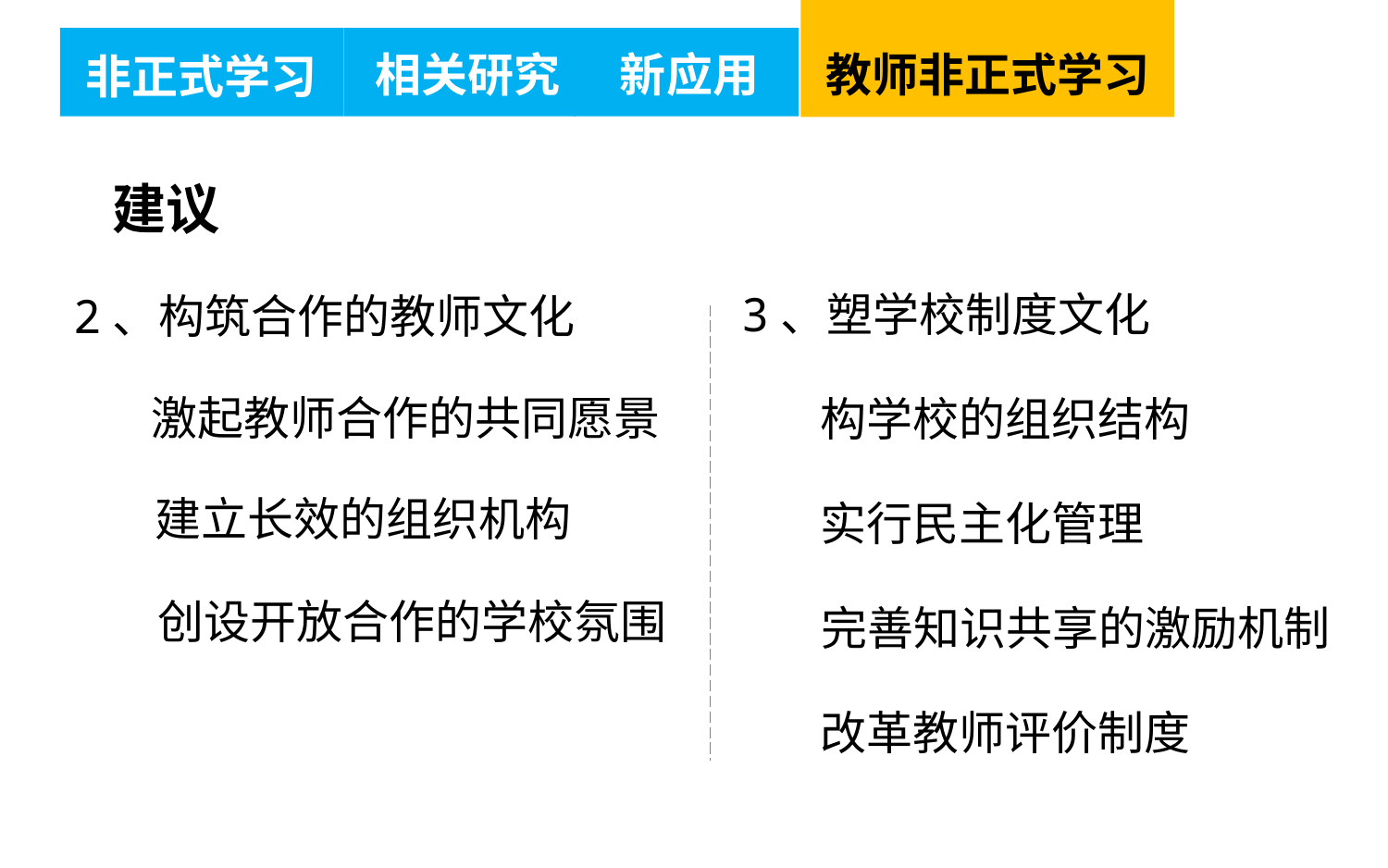

建议
3、塑学校制度文化
2、构筑合作的教师文化
激起教师合作的共同愿景
构学校的组织结构
建立长效的组织机构
实行民主化管理
创设开放合作的学校氛围
完善知识共享的激励机制
改革教师评价制度